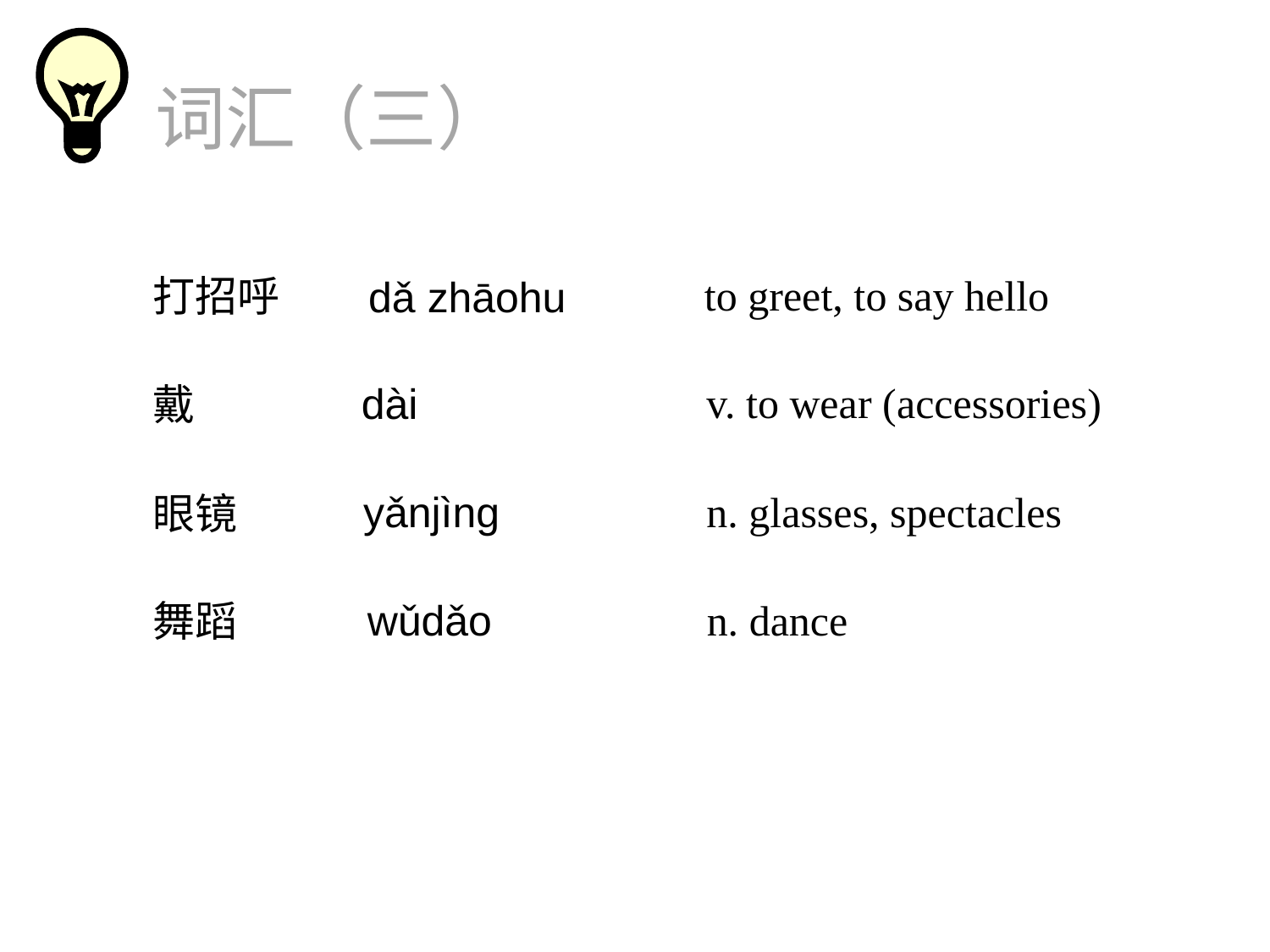

词汇（三）
to greet, to say hello
打招呼
dǎ zhāohu
v. to wear (accessories)
dài
戴
yǎnjìng
n. glasses, spectacles
眼镜
wǔdǎo
n. dance
舞蹈